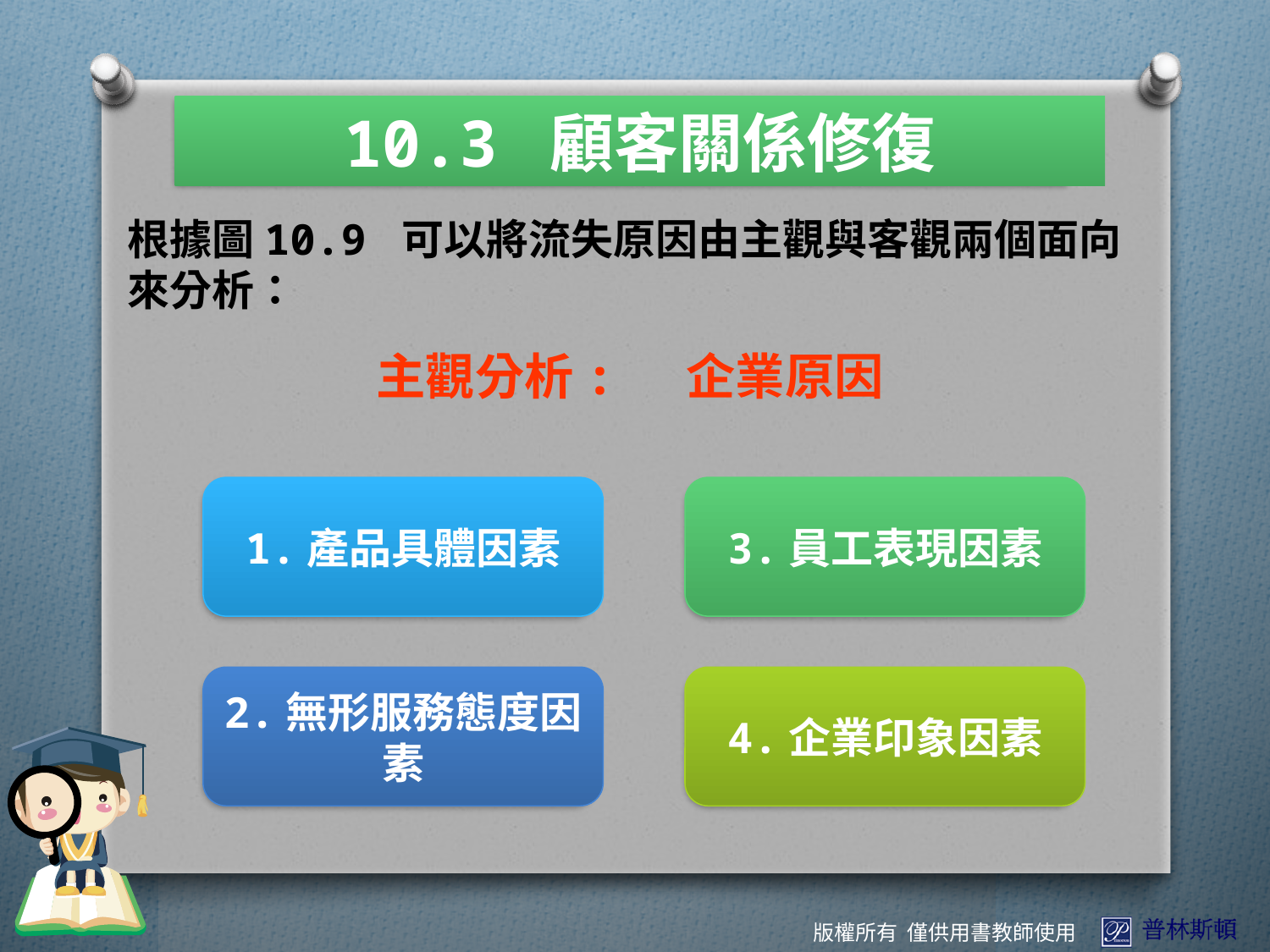

10.3 顧客關係修復
根據圖10.9 可以將流失原因由主觀與客觀兩個面向來分析：
主觀分析:  企業原因

1.產品具體因素
3.員工表現因素
2.無形服務態度因素
4.企業印象因素